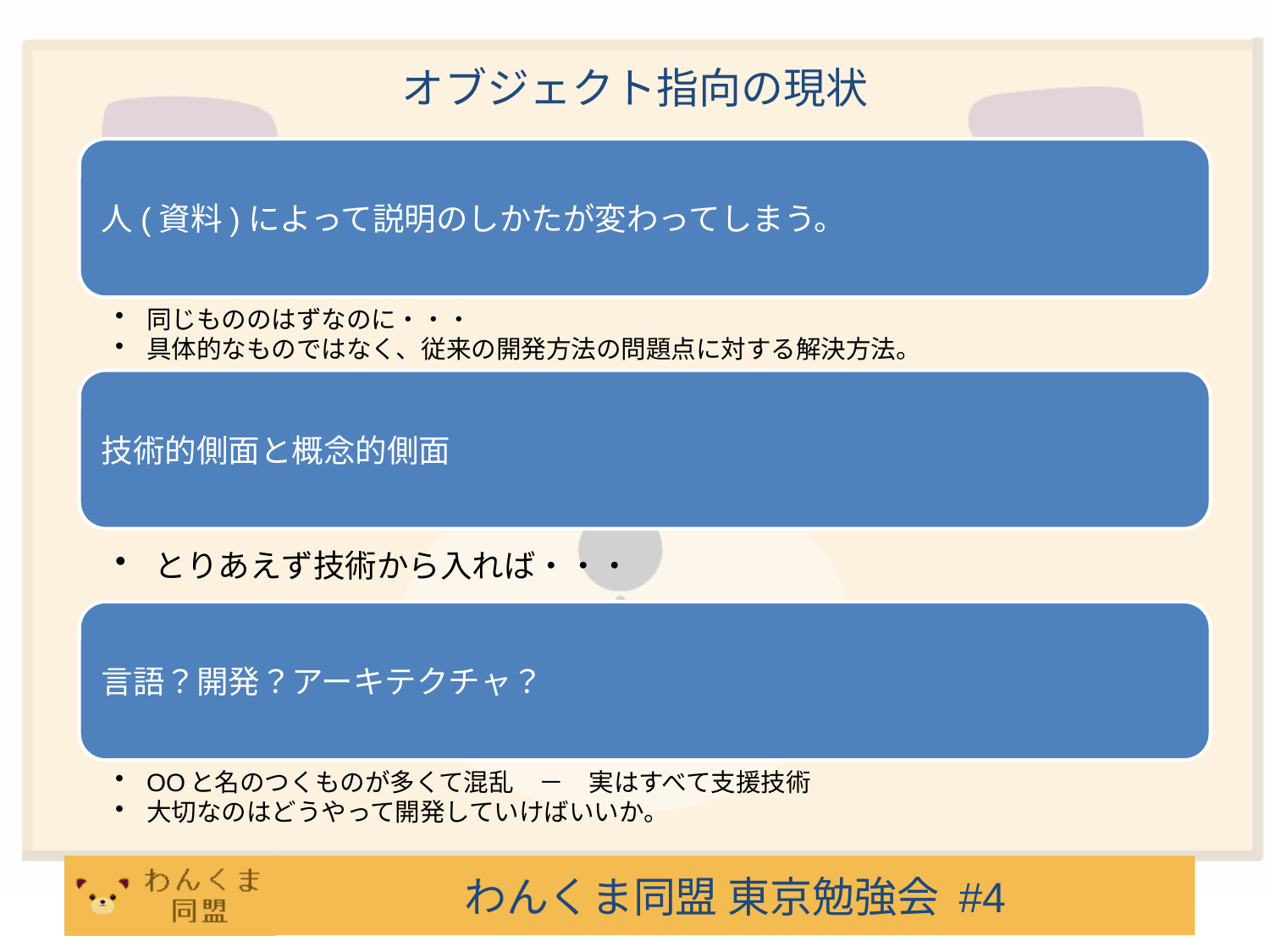

# オブジェクト指向の現状
人(資料)によって説明のしかたが変わってしまう。
同じもののはずなのに・・・
技術的側面と概念的側面
とりあえず技術から入れば・・・
言語？開発？アーキテクチャ？
OOと名のつくものが多くて混乱　－　実はすべて支援技術
具体的なものではなく、従来の開発方法の問題点に対する解決方法。
大切なのはどうやって開発していけばいいか。